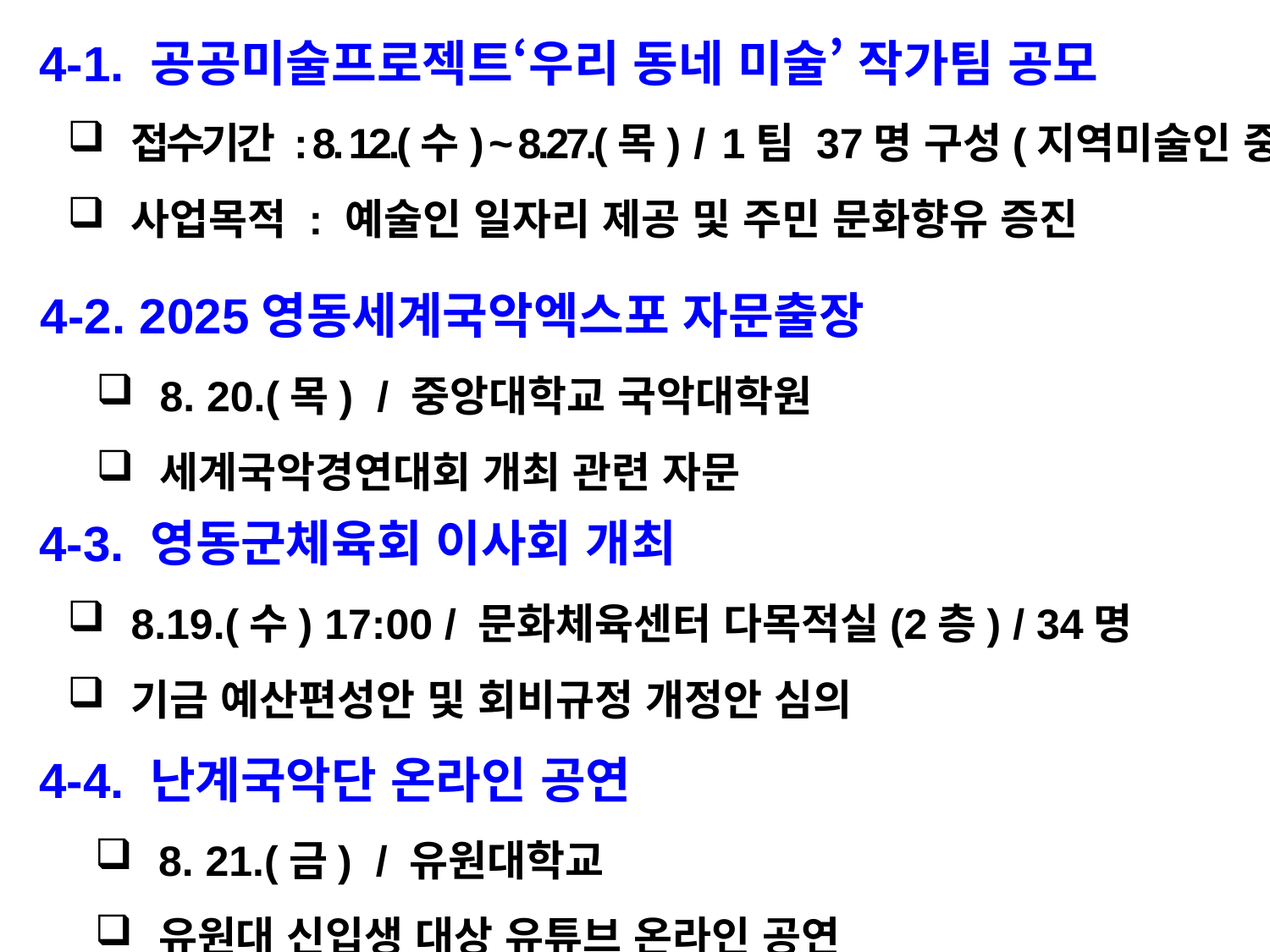

4-1. 공공미술프로젝트‘우리 동네 미술’ 작가팀 공모
접수기간 : 8. 12.(수) ~ 8.27.(목)  /  1팀 37명 구성(지역미술인 중심)
사업목적 : 예술인 일자리 제공 및 주민 문화향유 증진
4-2. 2025영동세계국악엑스포 자문출장
8. 20.(목)  / 중앙대학교 국악대학원
세계국악경연대회 개최 관련 자문
  4-3. 영동군체육회 이사회 개최
8.19.(수) 17:00 / 문화체육센터 다목적실(2층) / 34명
기금 예산편성안 및 회비규정 개정안 심의

4-4. 난계국악단 온라인 공연
8. 21.(금)  / 유원대학교
유원대 신입생 대상 유튜브 온라인 공연